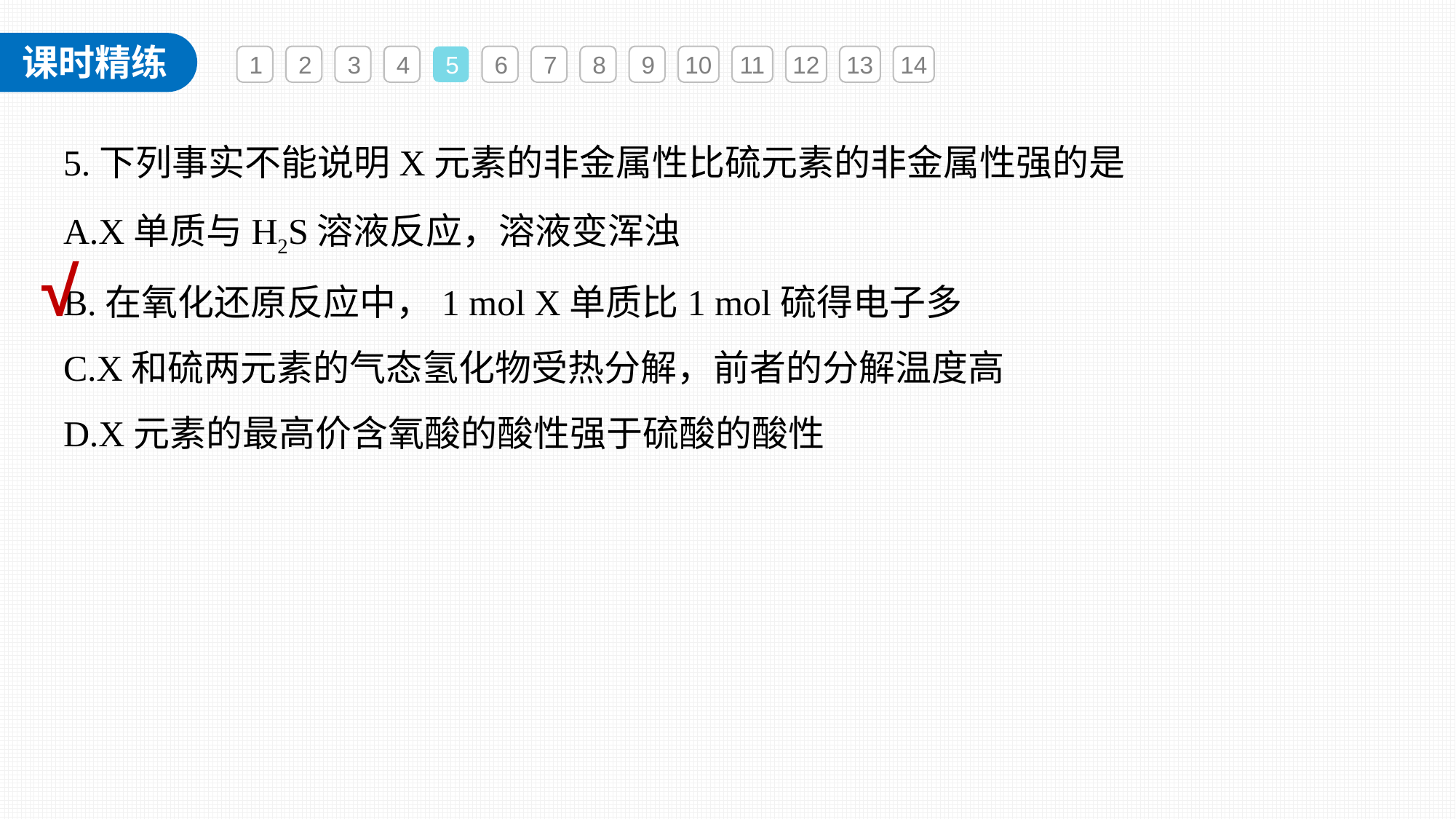

1
2
3
4
5
6
7
8
9
10
11
12
13
14
5.下列事实不能说明X元素的非金属性比硫元素的非金属性强的是
A.X单质与H2S溶液反应，溶液变浑浊
B.在氧化还原反应中，1 mol X单质比1 mol硫得电子多
C.X和硫两元素的气态氢化物受热分解，前者的分解温度高
D.X元素的最高价含氧酸的酸性强于硫酸的酸性
√